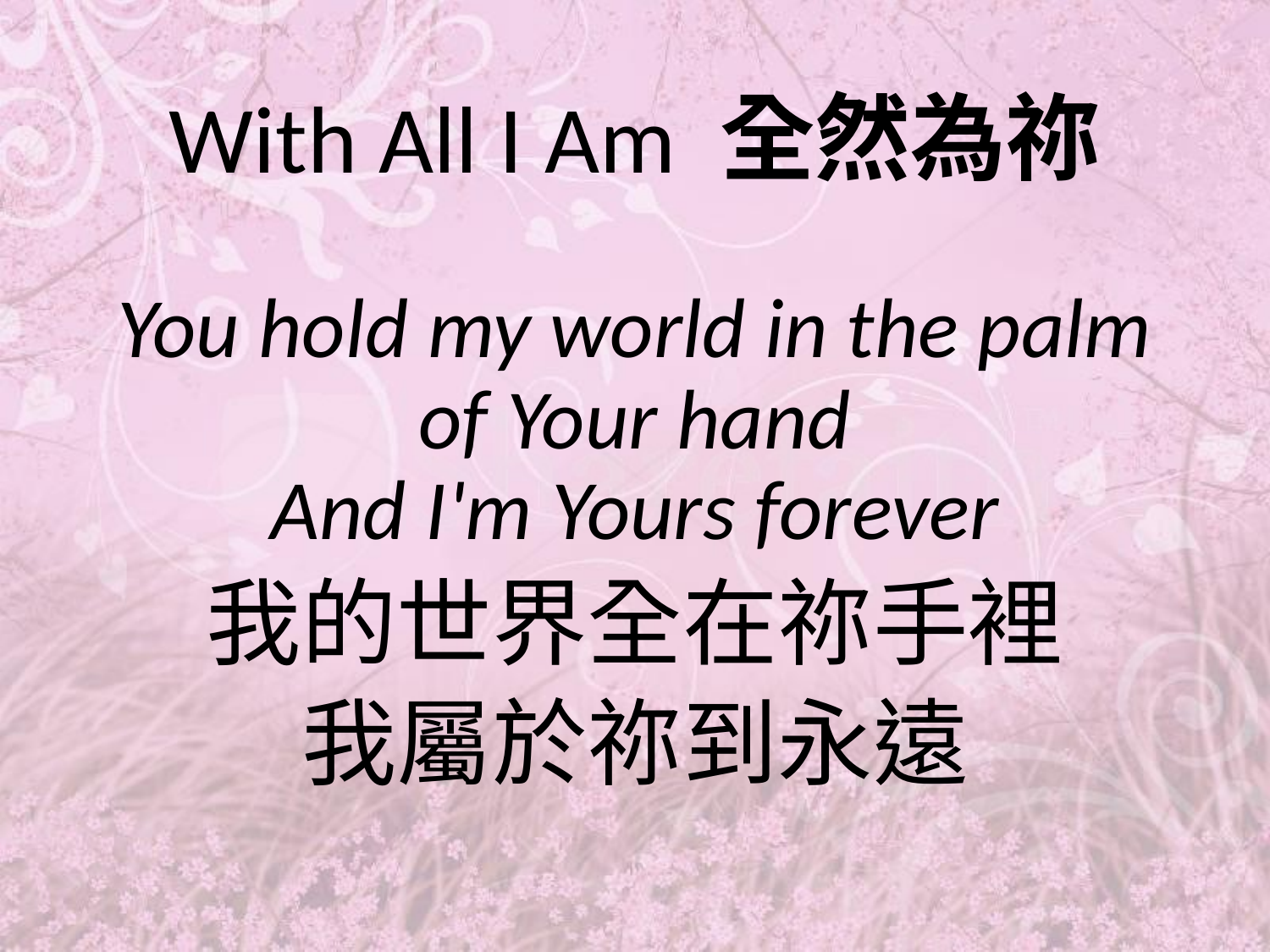

# With All I Am 全然為祢
You hold my world in the palm of Your hand
And I'm Yours forever
我的世界全在祢手裡
我屬於祢到永遠